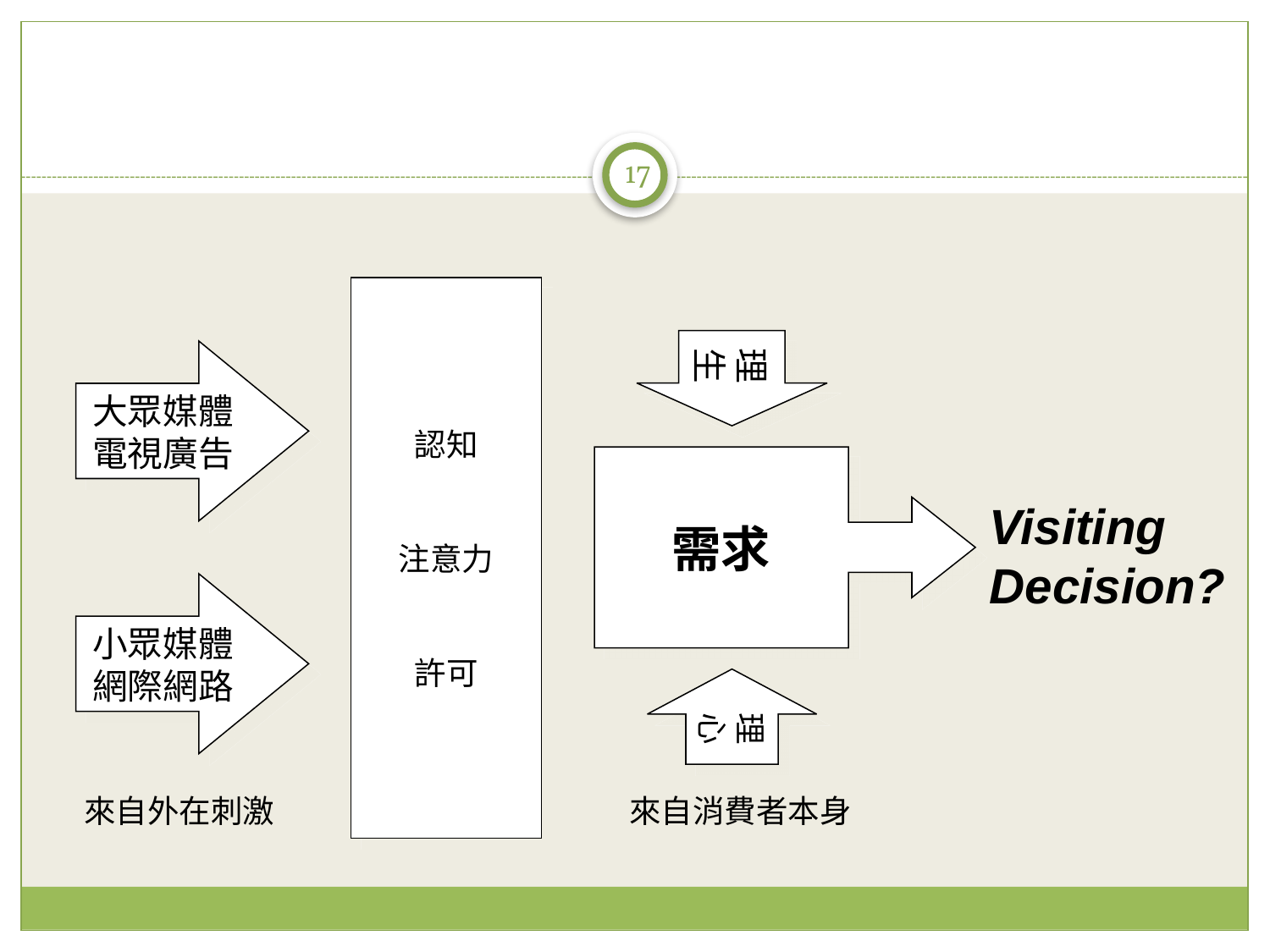

#
17
認知

注意力

許可
理
生
大眾媒體
電視廣告
需求
Visiting
Decision?
小眾媒體
網際網路
理
心
來自外在刺激
來自消費者本身